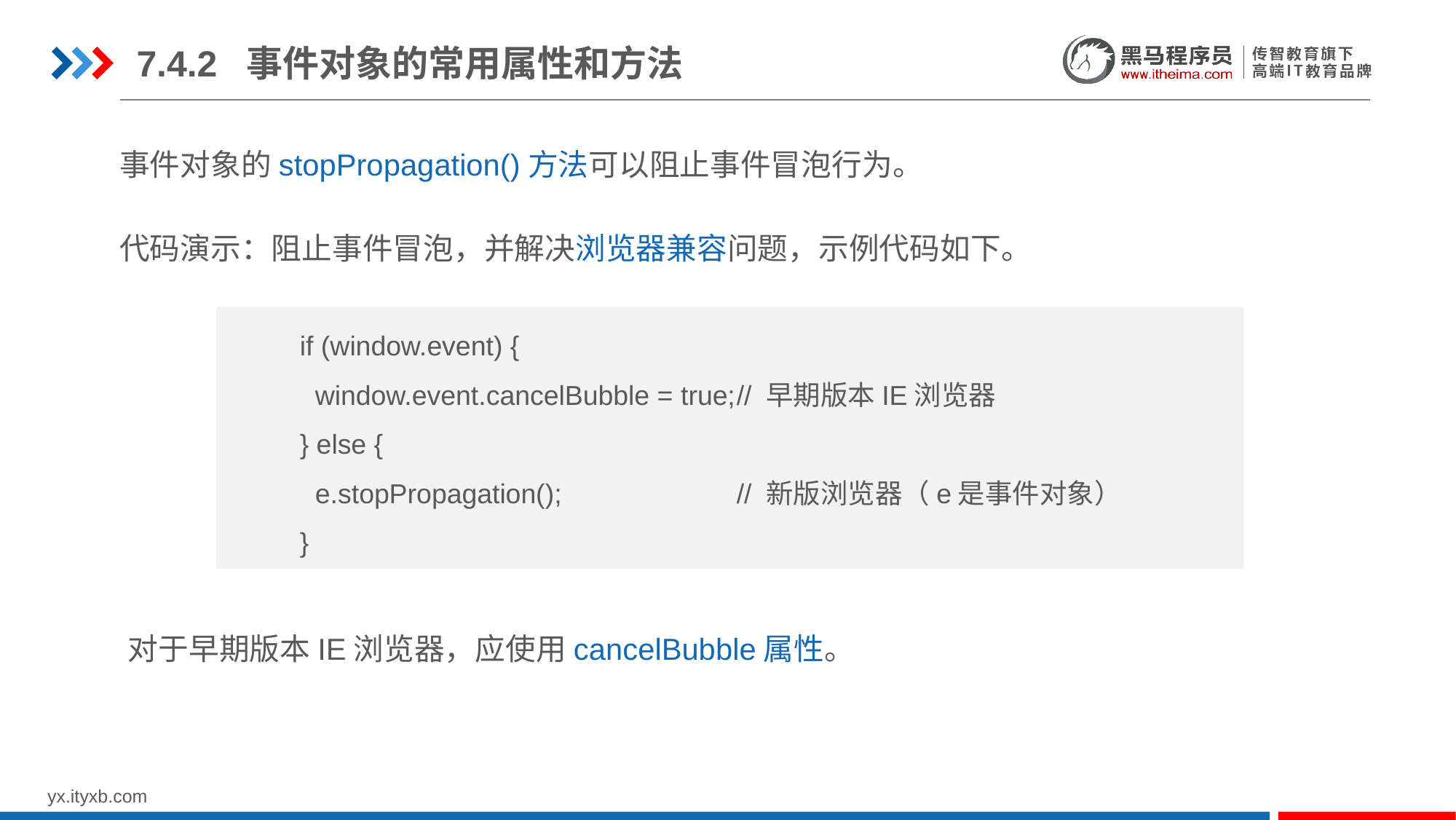

7.4.2  事件对象的常用属性和方法
事件对象的stopPropagation()方法可以阻止事件冒泡行为。
代码演示：阻止事件冒泡，并解决浏览器兼容问题，示例代码如下。
if (window.event) {
  window.event.cancelBubble = true;	// 早期版本IE浏览器
} else {
  e.stopPropagation();		// 新版浏览器（e是事件对象）
}

对于早期版本IE浏览器，应使用cancelBubble属性。